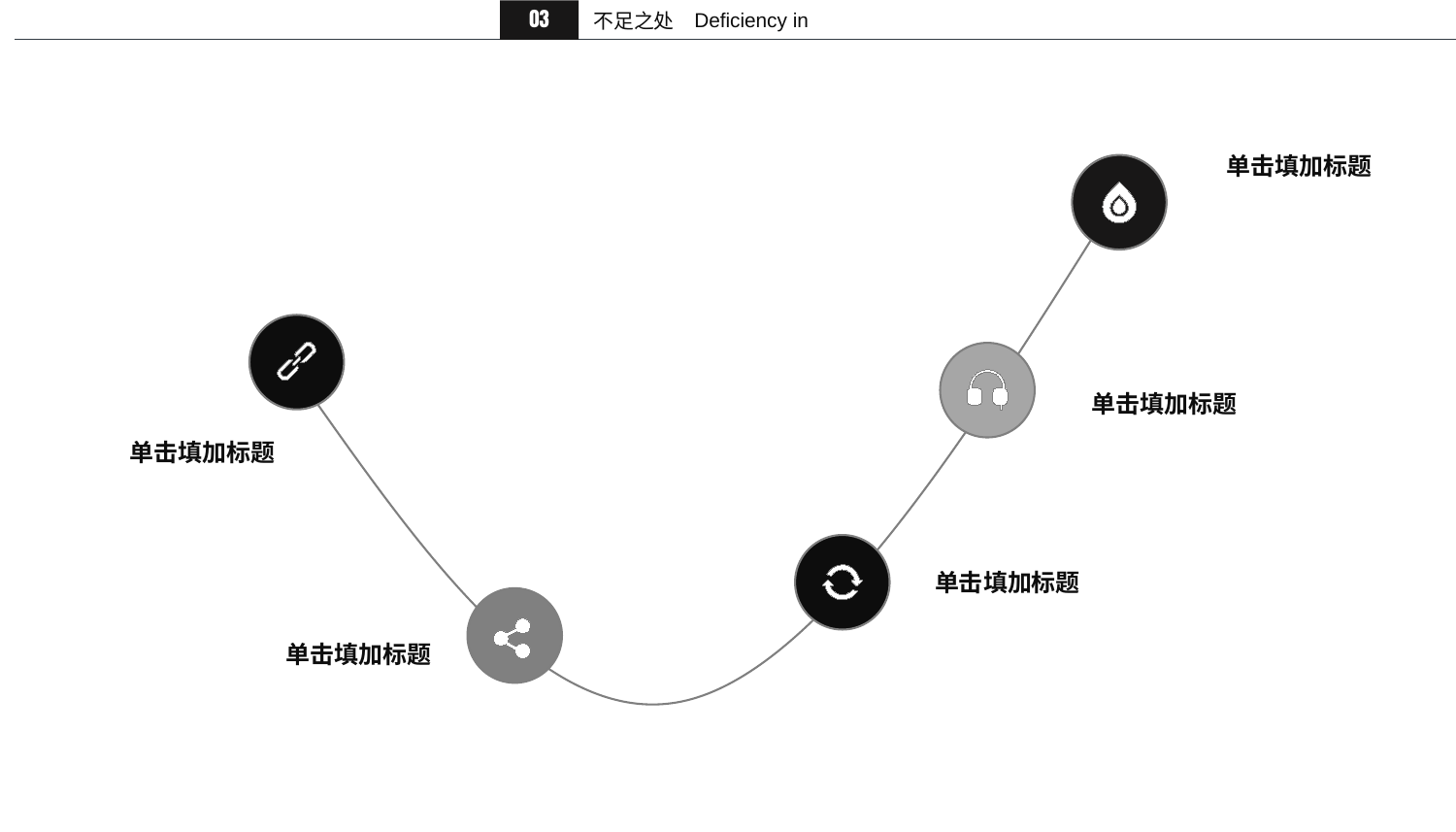

03
Deficiency in
不足之处
单击填加标题

单击填加标题
单击填加标题
单击填加标题
单击填加标题